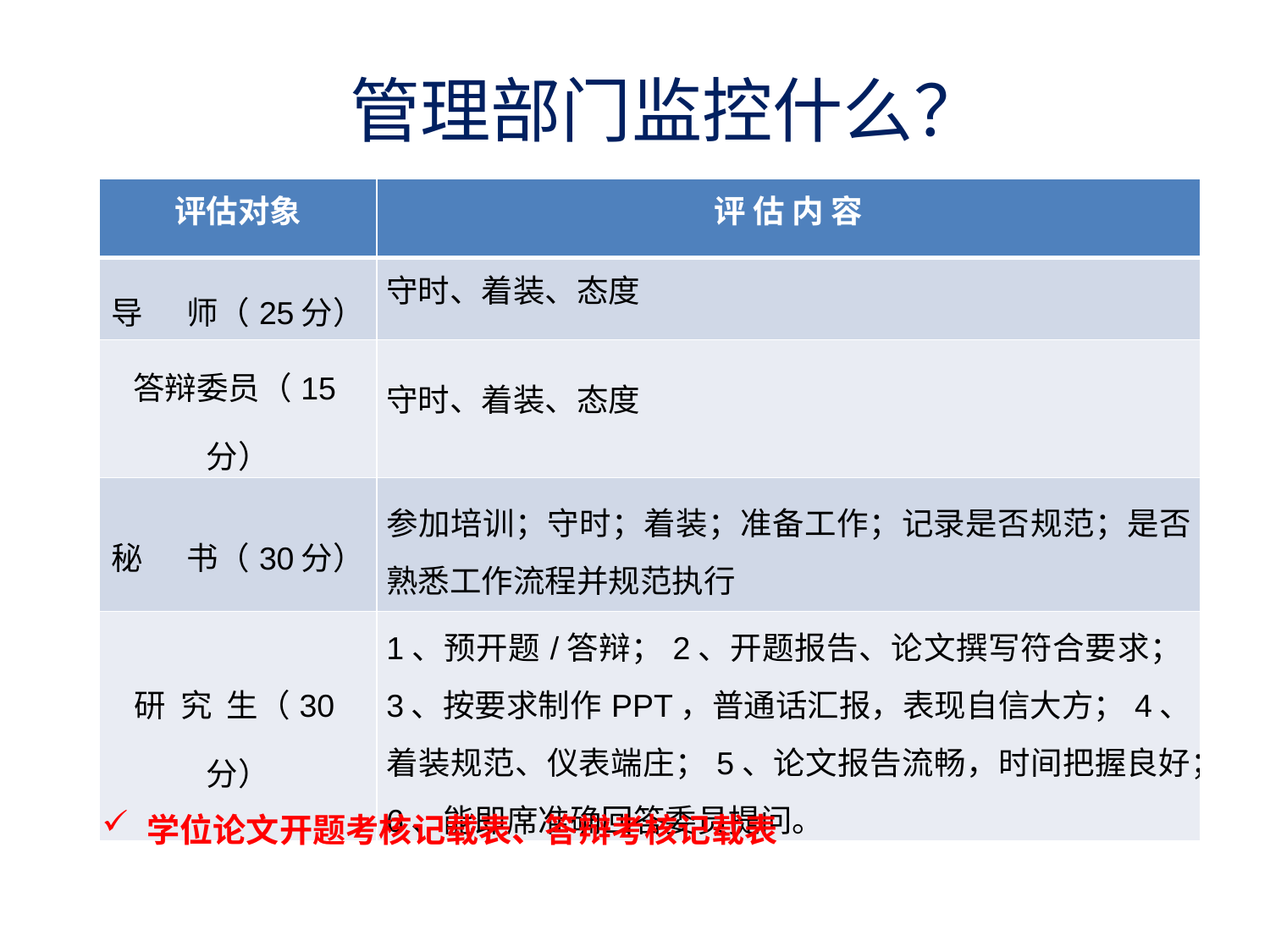

管理部门监控什么？
| 评估对象 | 评 估 内 容 |
| --- | --- |
| 导 师（25分） | 守时、着装、态度 |
| 答辩委员（15分） | 守时、着装、态度 |
| 秘 书（30分） | 参加培训；守时；着装；准备工作；记录是否规范；是否熟悉工作流程并规范执行 |
| 研 究 生（30分） | 1、预开题/答辩；2、开题报告、论文撰写符合要求；3、按要求制作PPT，普通话汇报，表现自信大方；4、着装规范、仪表端庄；5、论文报告流畅，时间把握良好；6、能即席准确回答委员提问。 |
学位论文开题考核记载表、答辩考核记载表